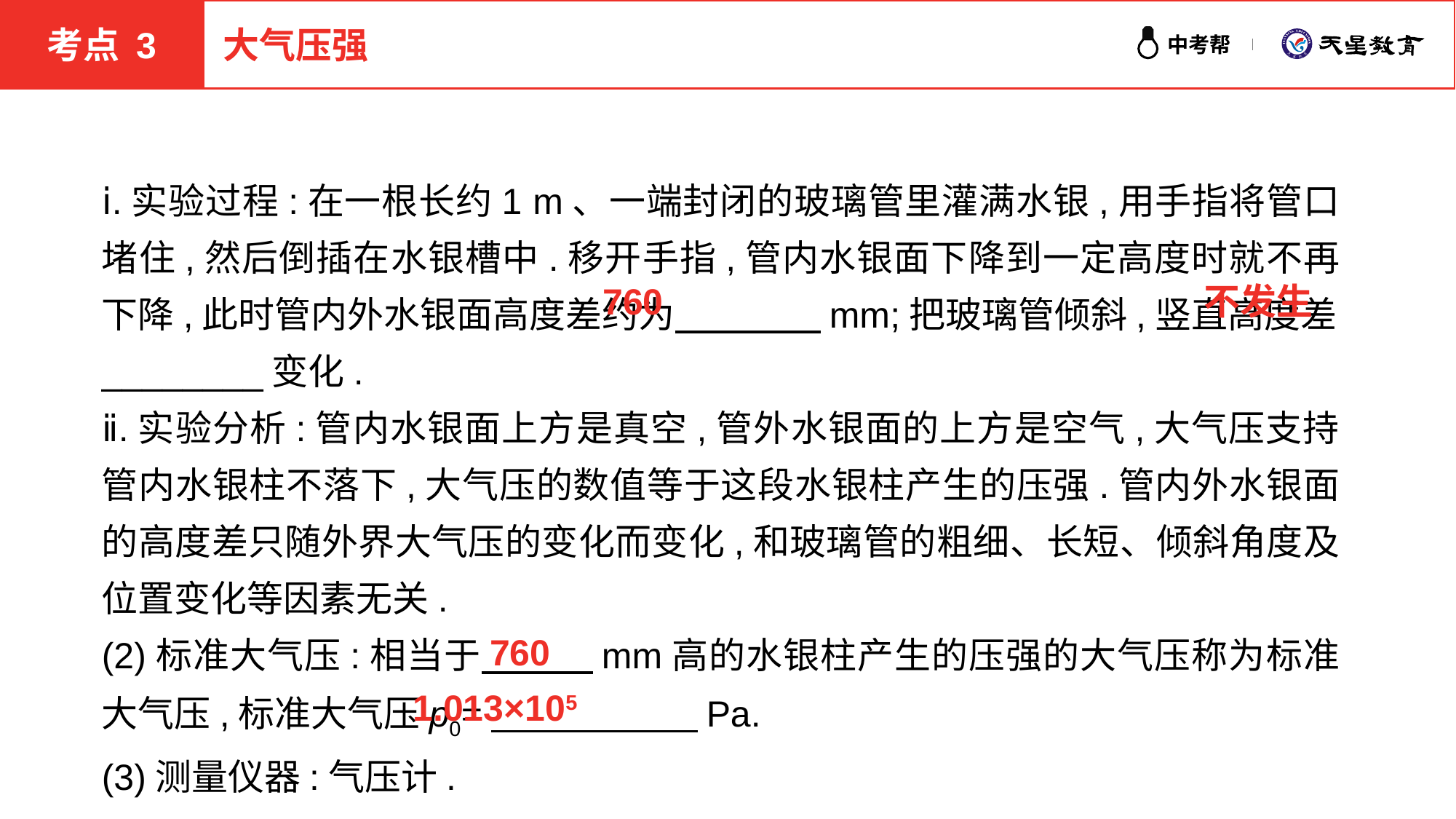

考点 3
大气压强
ⅰ.实验过程:在一根长约1 m、一端封闭的玻璃管里灌满水银,用手指将管口堵住,然后倒插在水银槽中.移开手指,管内水银面下降到一定高度时就不再下降,此时管内外水银面高度差约为　　　　mm;把玻璃管倾斜,竖直高度差________变化.
ⅱ.实验分析:管内水银面上方是真空,管外水银面的上方是空气,大气压支持管内水银柱不落下,大气压的数值等于这段水银柱产生的压强.管内外水银面的高度差只随外界大气压的变化而变化,和玻璃管的粗细、长短、倾斜角度及位置变化等因素无关.
(2)标准大气压:相当于　　　mm高的水银柱产生的压强的大气压称为标准大气压,标准大气压p0=　   　　　　Pa.
(3)测量仪器:气压计.
760
不发生
760
1.013×105